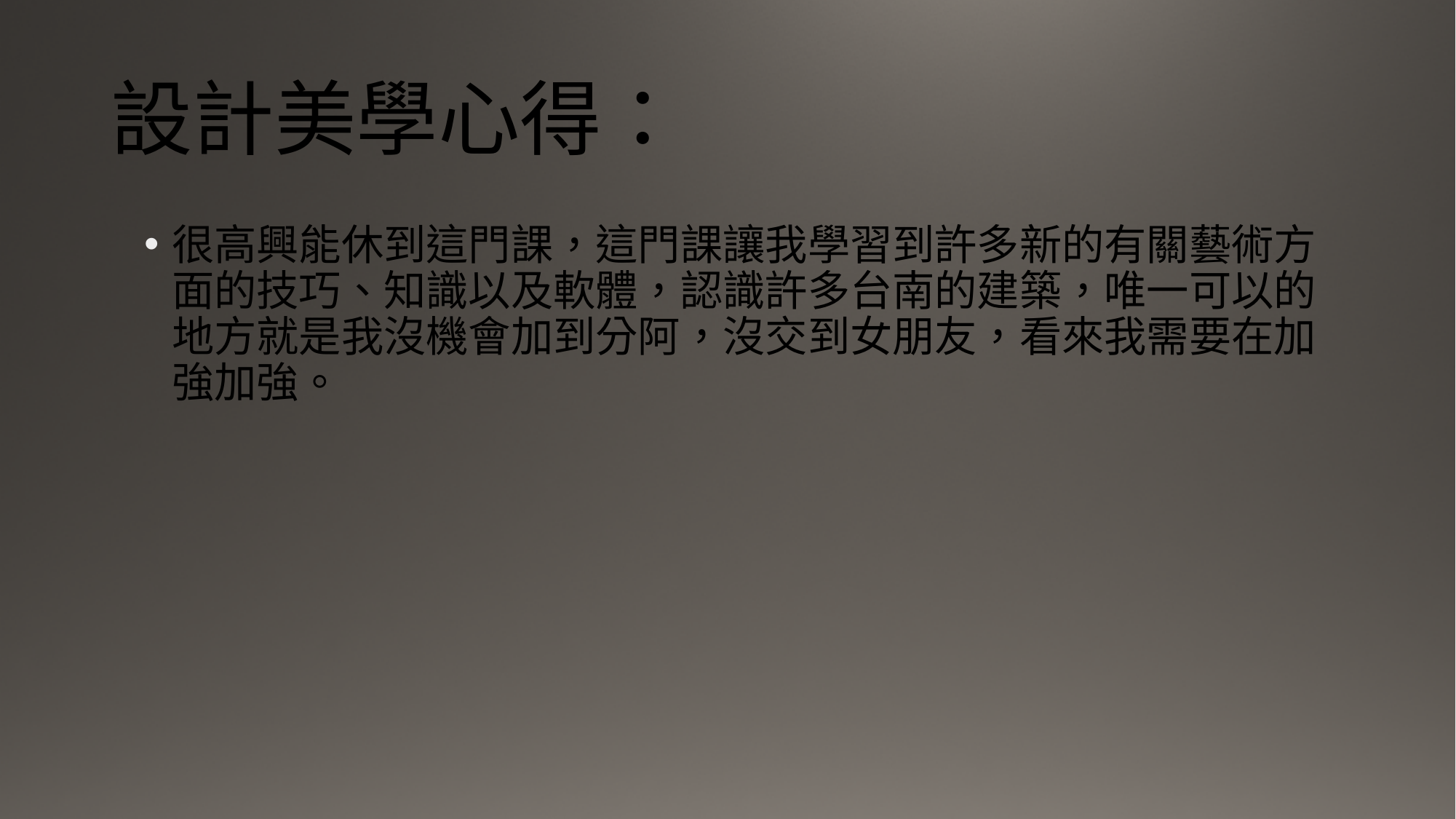

# 設計美學心得：
很高興能休到這門課，這門課讓我學習到許多新的有關藝術方面的技巧、知識以及軟體，認識許多台南的建築，唯一可以的地方就是我沒機會加到分阿，沒交到女朋友，看來我需要在加強加強。